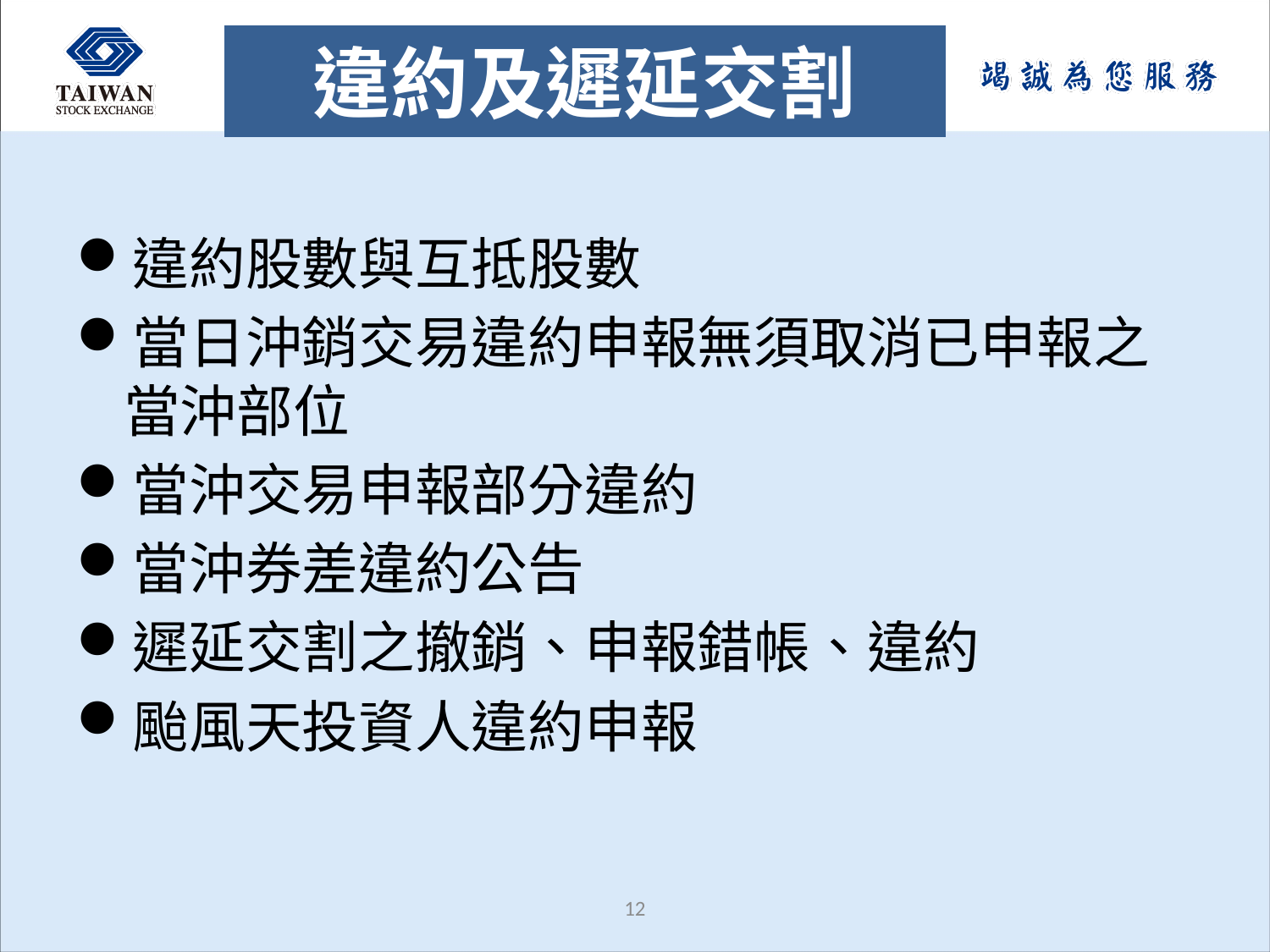

# 違約及遲延交割
違約股數與互抵股數
當日沖銷交易違約申報無須取消已申報之當沖部位
當沖交易申報部分違約
當沖券差違約公告
遲延交割之撤銷、申報錯帳、違約
颱風天投資人違約申報
12